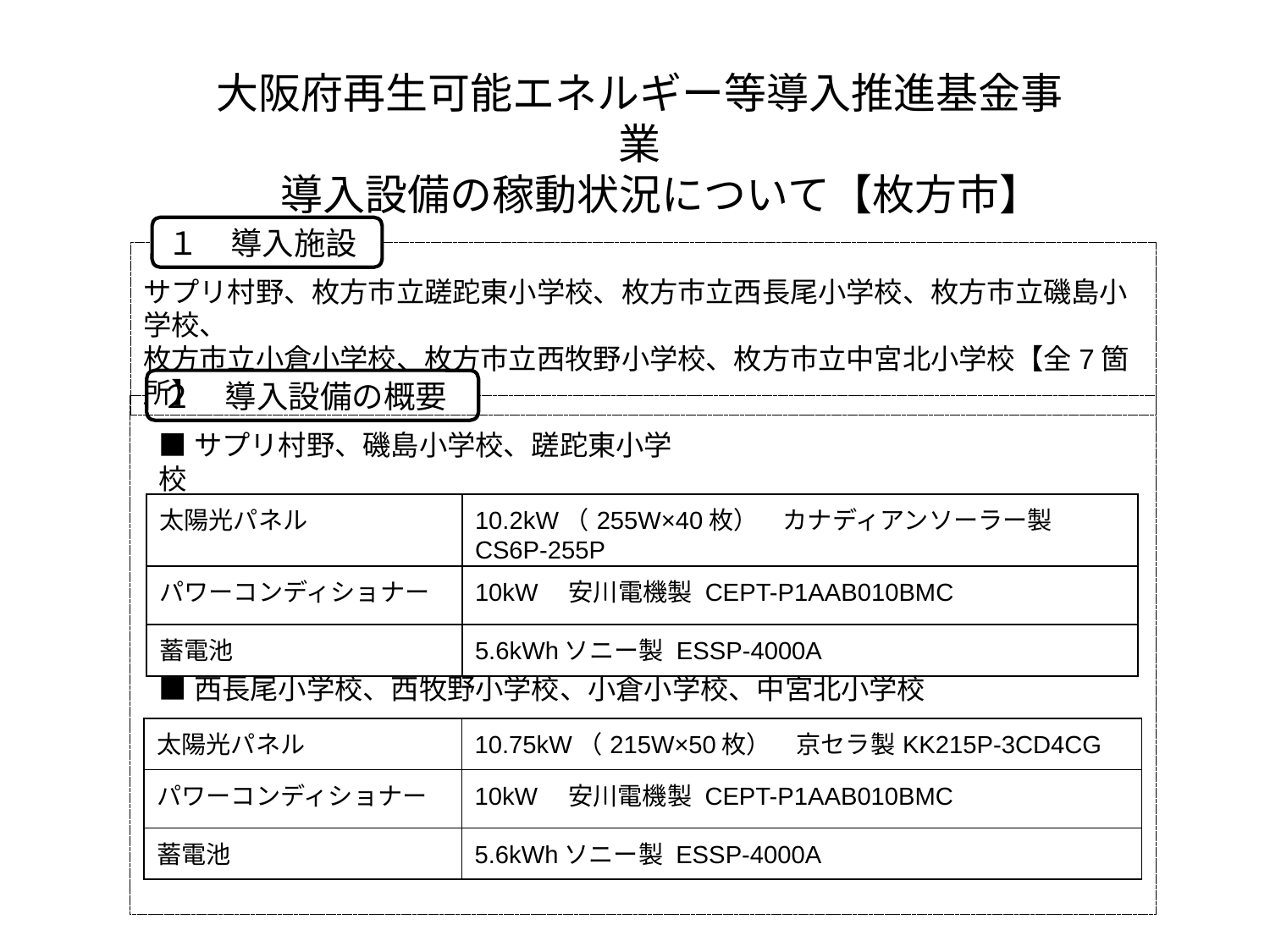

# 大阪府再生可能エネルギー等導入推進基金事業 　導入設備の稼動状況について【枚方市】
１　導入施設

サプリ村野、枚方市立蹉跎東小学校、枚方市立西長尾小学校、枚方市立磯島小学校、
枚方市立小倉小学校、枚方市立西牧野小学校、枚方市立中宮北小学校【全7箇所】
２　導入設備の概要

■サプリ村野、磯島小学校、蹉跎東小学校
■西長尾小学校、西牧野小学校、小倉小学校、中宮北小学校
| 太陽光パネル | 10.2kW（255W×40枚）　カナディアンソーラー製CS6P-255P |
| --- | --- |
| パワーコンディショナー | 10kW　安川電機製 CEPT-P1AAB010BMC |
| 蓄電池 | 5.6kWhソニー製 ESSP-4000A |
| 太陽光パネル | 10.75kW（215W×50枚）　京セラ製KK215P-3CD4CG |
| --- | --- |
| パワーコンディショナー | 10kW　安川電機製 CEPT-P1AAB010BMC |
| 蓄電池 | 5.6kWhソニー製 ESSP-4000A |